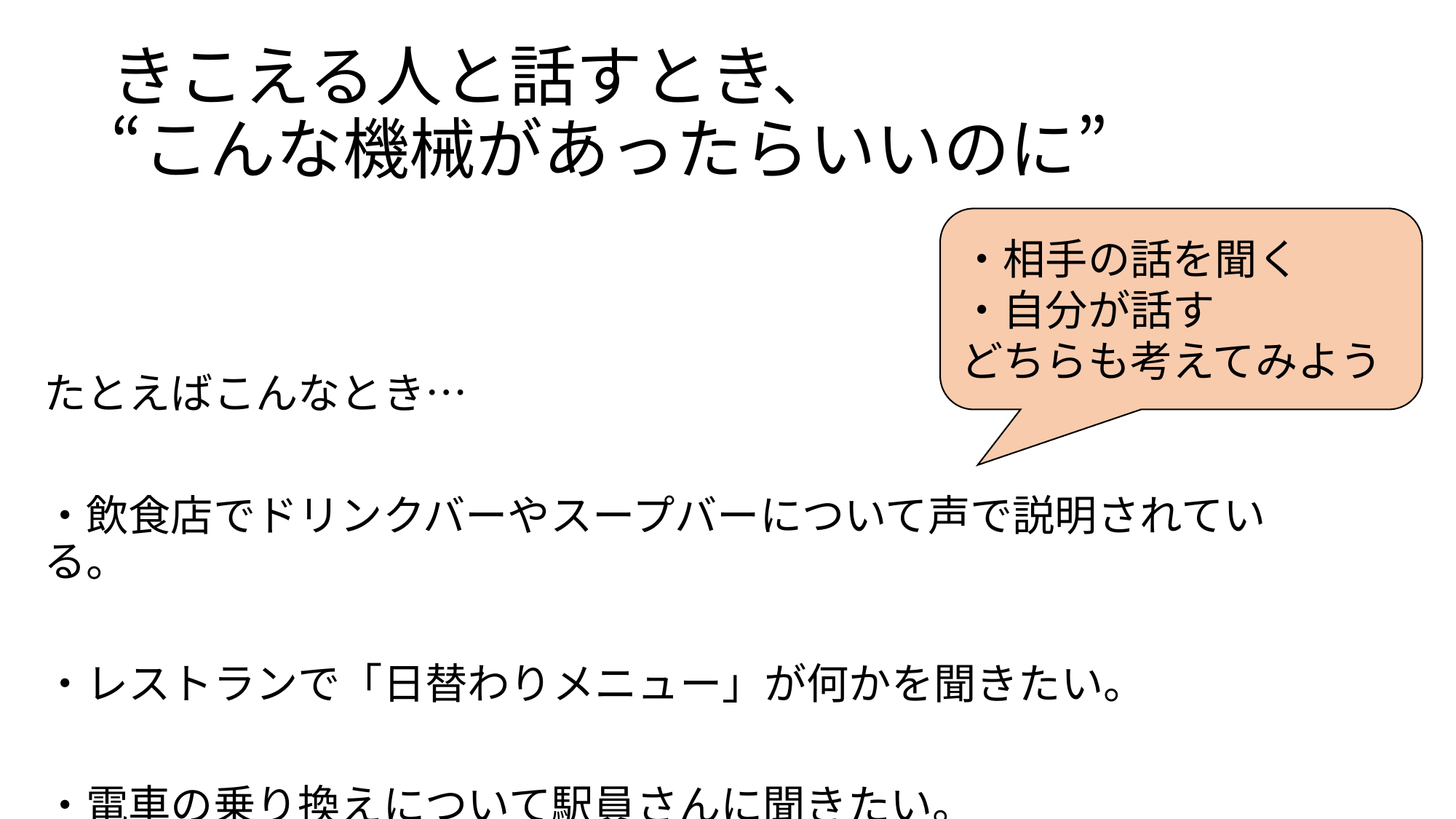

# きこえる人と話すとき、 “こんな機械があったらいいのに”
・相手の話を聞く
・自分が話す
どちらも考えてみよう
たとえばこんなとき…

・飲食店でドリンクバーやスープバーについて声で説明されている。

・レストランで「日替わりメニュー」が何かを聞きたい。

・電車の乗り換えについて駅員さんに聞きたい。